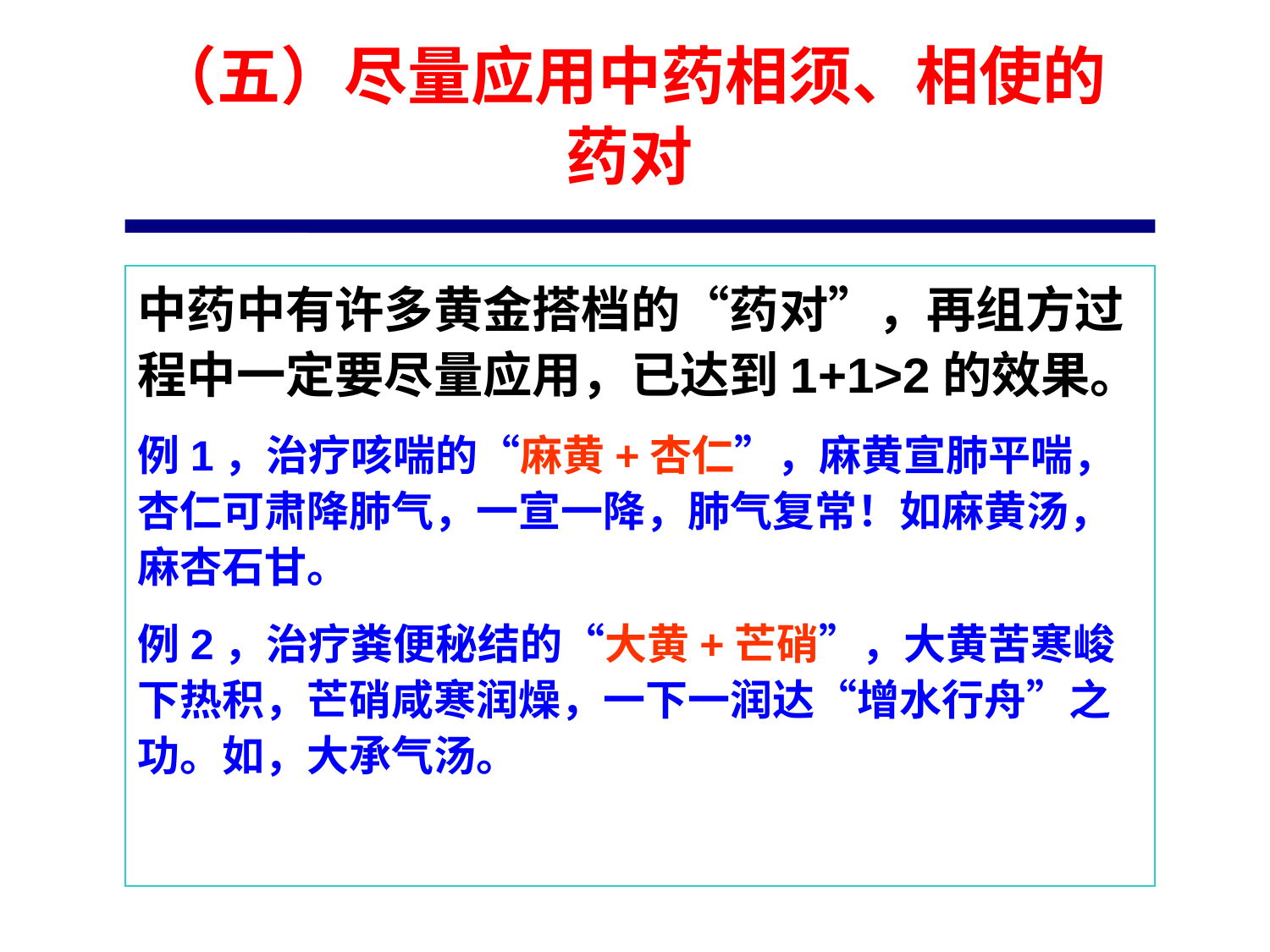

（五）尽量应用中药相须、相使的药对

中药中有许多黄金搭档的“药对”，再组方过程中一定要尽量应用，已达到1+1>2的效果。
例1，治疗咳喘的“麻黄+杏仁”，麻黄宣肺平喘，杏仁可肃降肺气，一宣一降，肺气复常！如麻黄汤，麻杏石甘。
例2，治疗粪便秘结的“大黄+芒硝”，大黄苦寒峻下热积，芒硝咸寒润燥，一下一润达“增水行舟”之功。如，大承气汤。